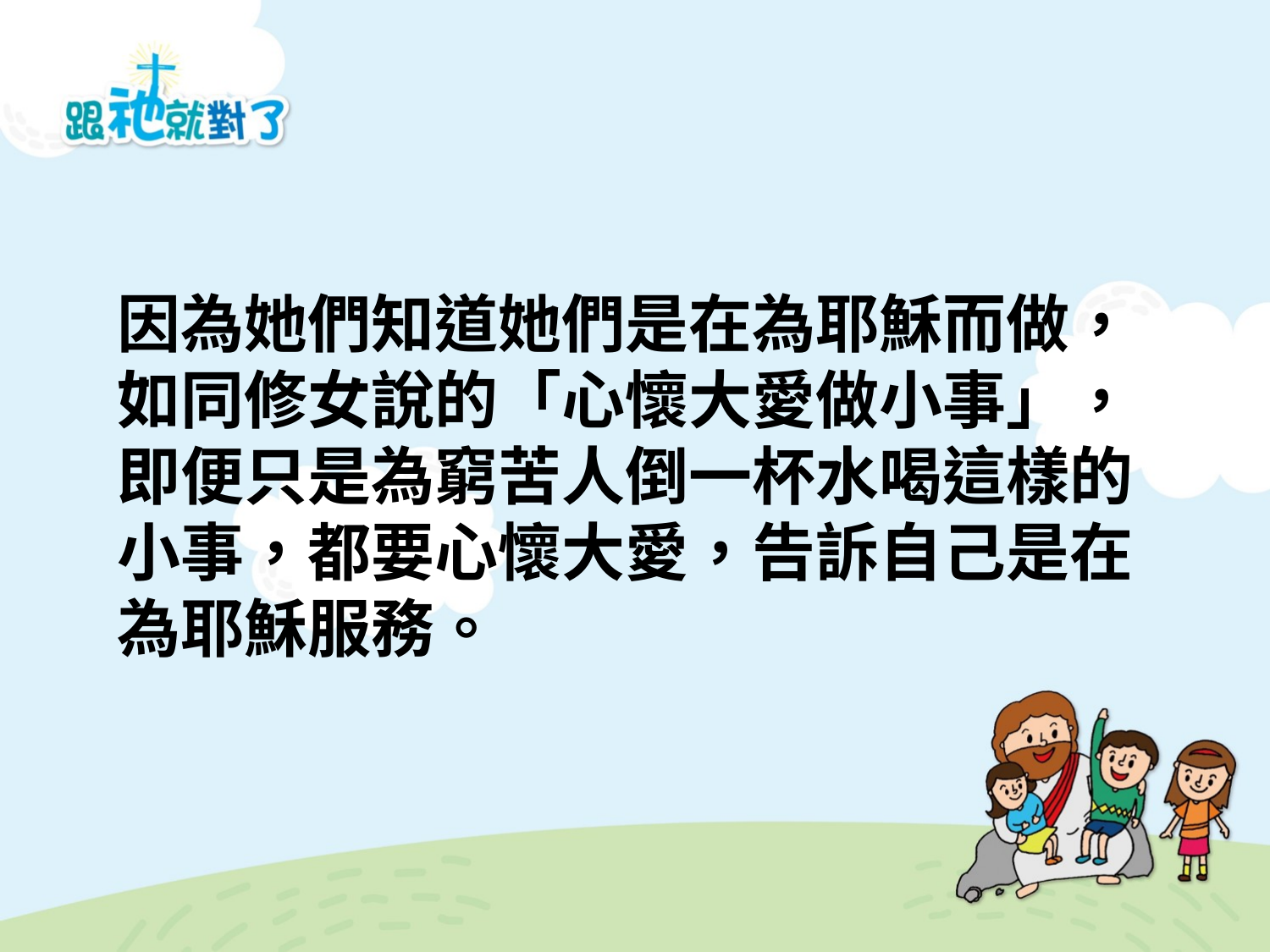

因為她們知道她們是在為耶穌而做，如同修女說的「心懷大愛做小事」，即便只是為窮苦人倒一杯水喝這樣的小事，都要心懷大愛，告訴自己是在為耶穌服務。